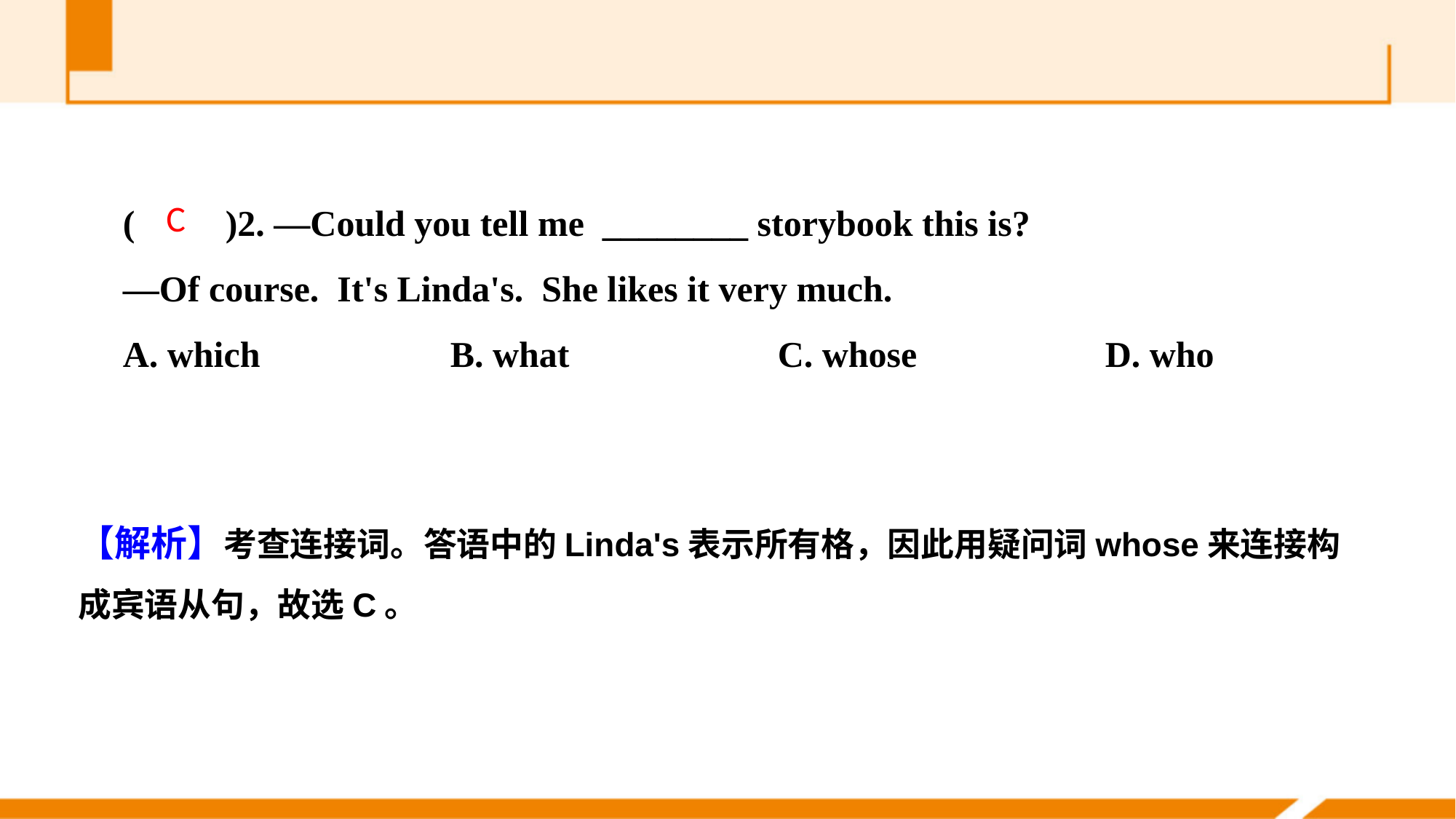

(　　)2. —Could you tell me  ________ storybook this is?
—Of course.  It's Linda's.  She likes it very much.
A. which  		B. what		C. whose  		D. who
C
【解析】考查连接词。答语中的Linda's表示所有格，因此用疑问词whose来连接构成宾语从句，故选C。